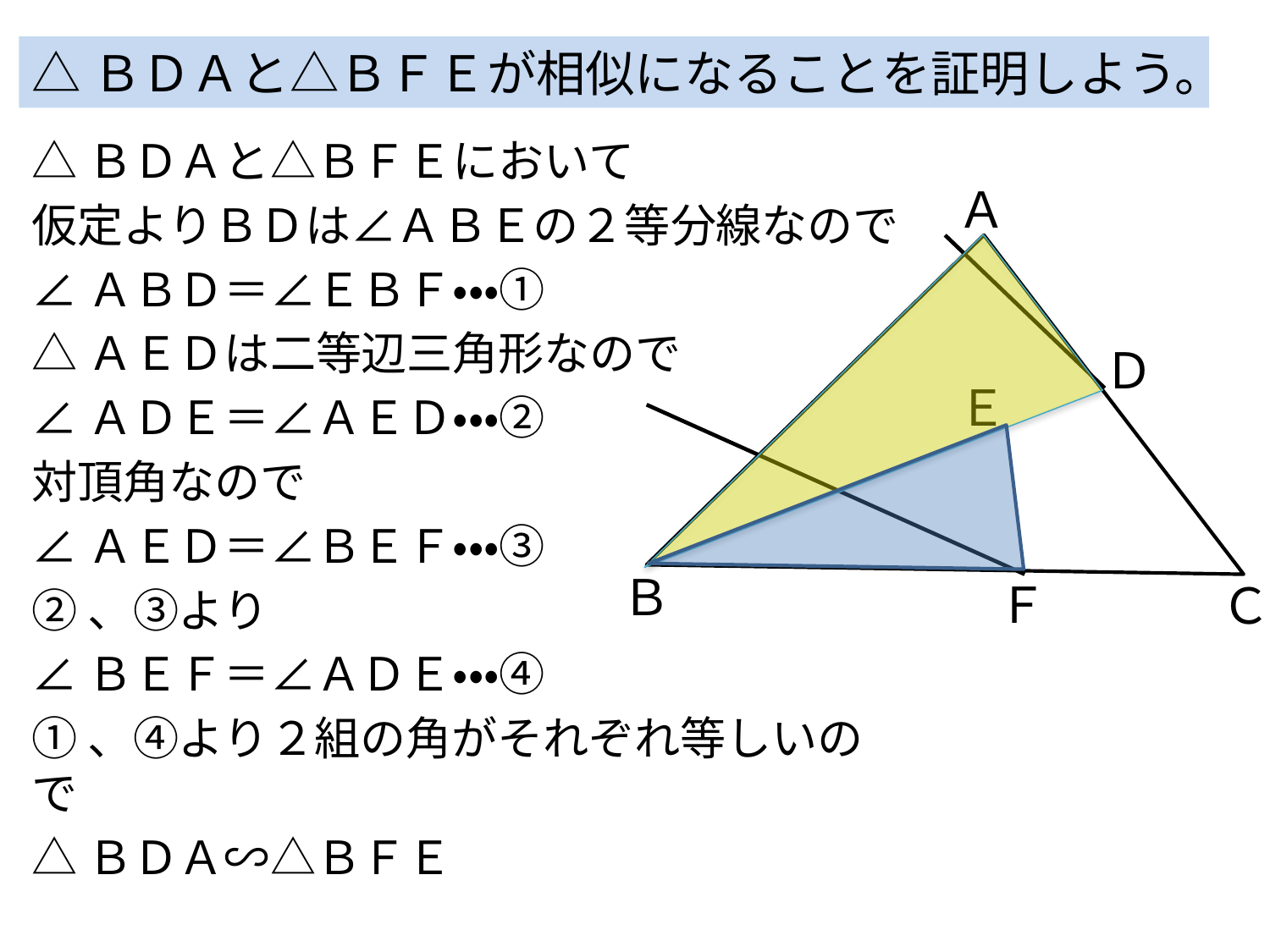

△ＢＤＡと△ＢＦＥが相似になることを証明しよう。
△ＢＤＡと△ＢＦＥにおいて
仮定よりＢＤは∠ＡＢＥの２等分線なので
∠ＡＢＤ＝∠ＥＢＦ・・・①
△ＡＥＤは二等辺三角形なので
∠ＡＤＥ＝∠ＡＥＤ・・・②
対頂角なので
∠ＡＥＤ＝∠ＢＥＦ・・・③
②、③より
∠ＢＥＦ＝∠ＡＤＥ・・・④
①、④より２組の角がそれぞれ等しいので
△ＢＤＡ∽△ＢＦＥ

Ａ

Ｄ
Ｅ

Ｂ
Ｆ
Ｃ